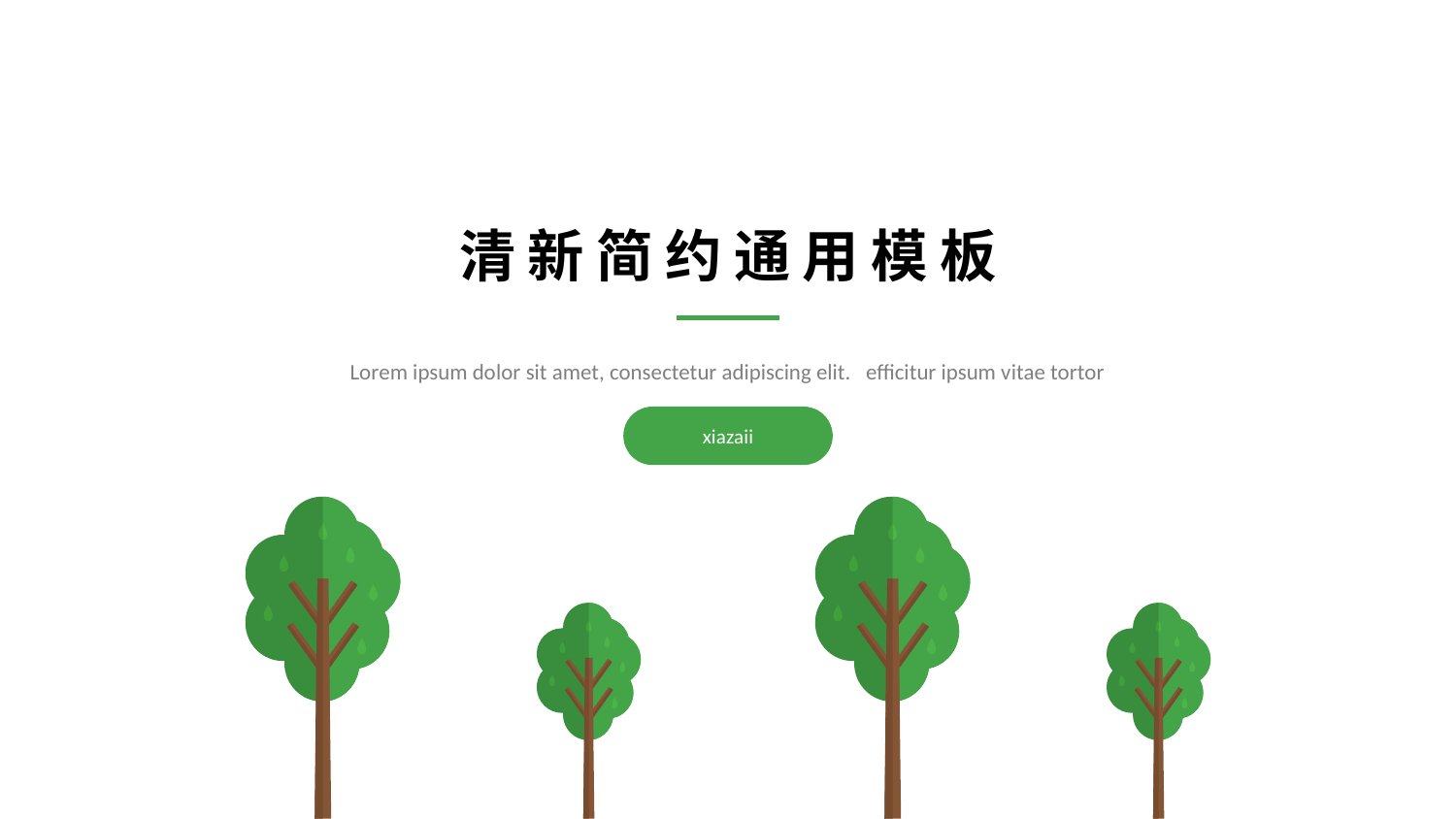

清新简约通用模板
Lorem ipsum dolor sit amet, consectetur adipiscing elit.   efficitur ipsum vitae tortor
xiazaii